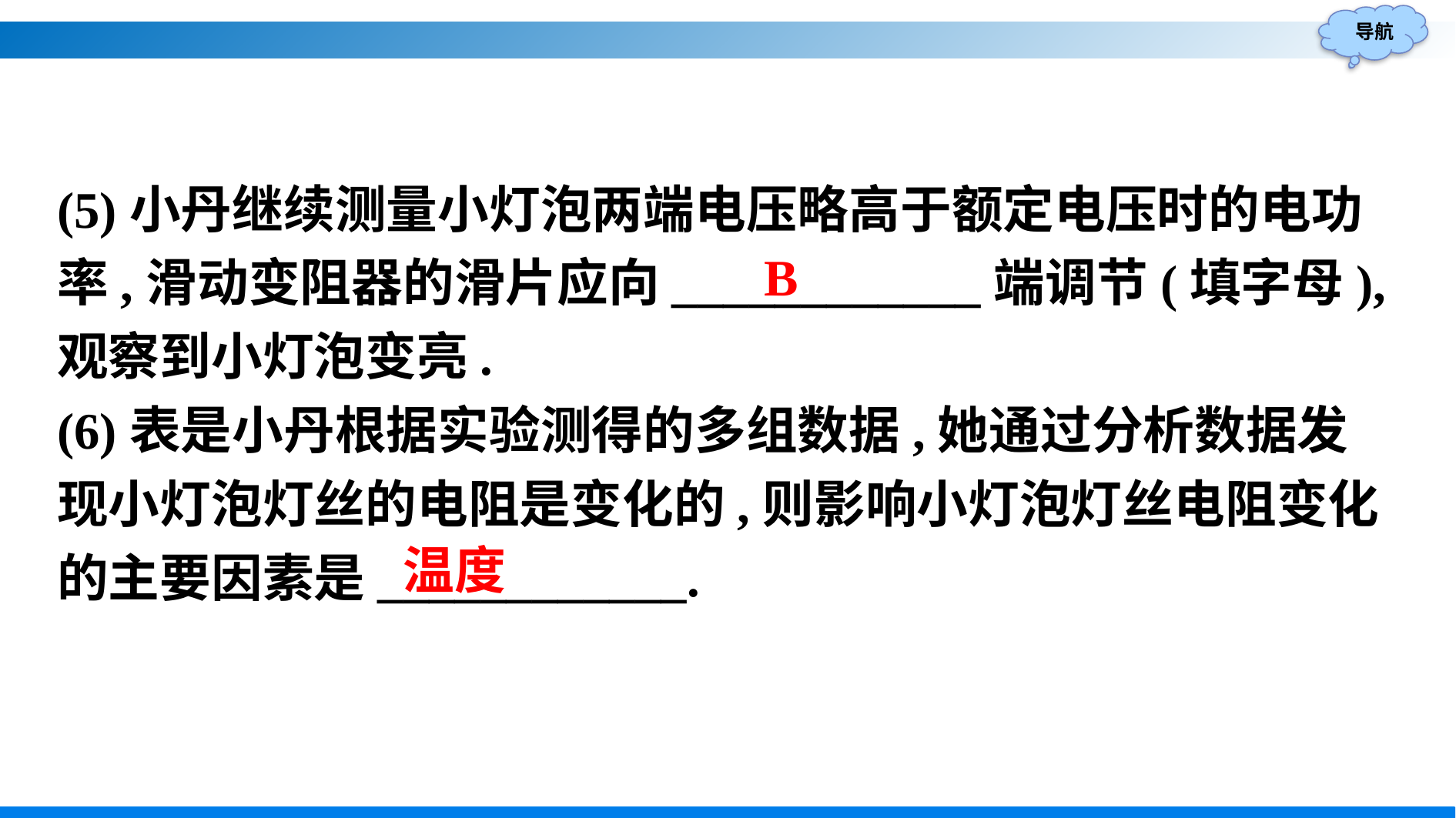

(5)小丹继续测量小灯泡两端电压略高于额定电压时的电功率,滑动变阻器的滑片应向____________端调节(填字母),观察到小灯泡变亮.
(6)表是小丹根据实验测得的多组数据,她通过分析数据发现小灯泡灯丝的电阻是变化的,则影响小灯泡灯丝电阻变化的主要因素是____________.
B
温度